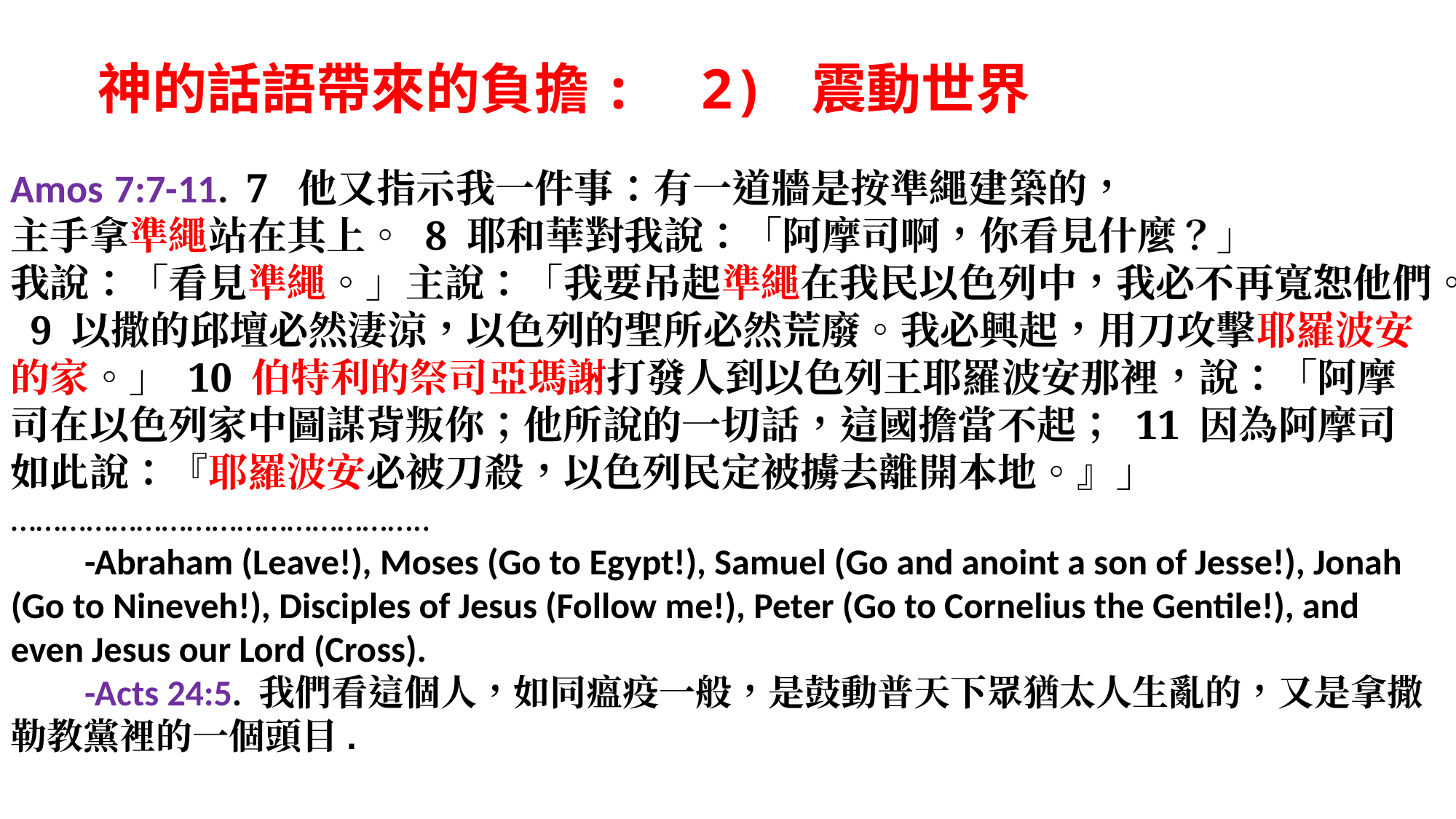

神的話語帶來的負擔:  2) 震動世界

Amos 7:7-11.  7  他又指示我一件事：有一道牆是按準繩建築的，
主手拿準繩站在其上。 8 耶和華對我說：「阿摩司啊，你看見什麼？」
我說：「看見準繩。」主說：「我要吊起準繩在我民以色列中，我必不再寬恕他們。 9 以撒的邱壇必然淒涼，以色列的聖所必然荒廢。我必興起，用刀攻擊耶羅波安的家。」 10 伯特利的祭司亞瑪謝打發人到以色列王耶羅波安那裡，說：「阿摩司在以色列家中圖謀背叛你；他所說的一切話，這國擔當不起； 11 因為阿摩司如此說：『耶羅波安必被刀殺，以色列民定被擄去離開本地。』」
…………………………………………..
         -Abraham (Leave!), Moses (Go to Egypt!), Samuel (Go and anoint a son of Jesse!), Jonah (Go to Nineveh!), Disciples of Jesus (Follow me!), Peter (Go to Cornelius the Gentile!), and even Jesus our Lord (Cross).
         -Acts 24:5. 我們看這個人，如同瘟疫一般，是鼓動普天下眾猶太人生亂的，又是拿撒勒教黨裡的一個頭目.